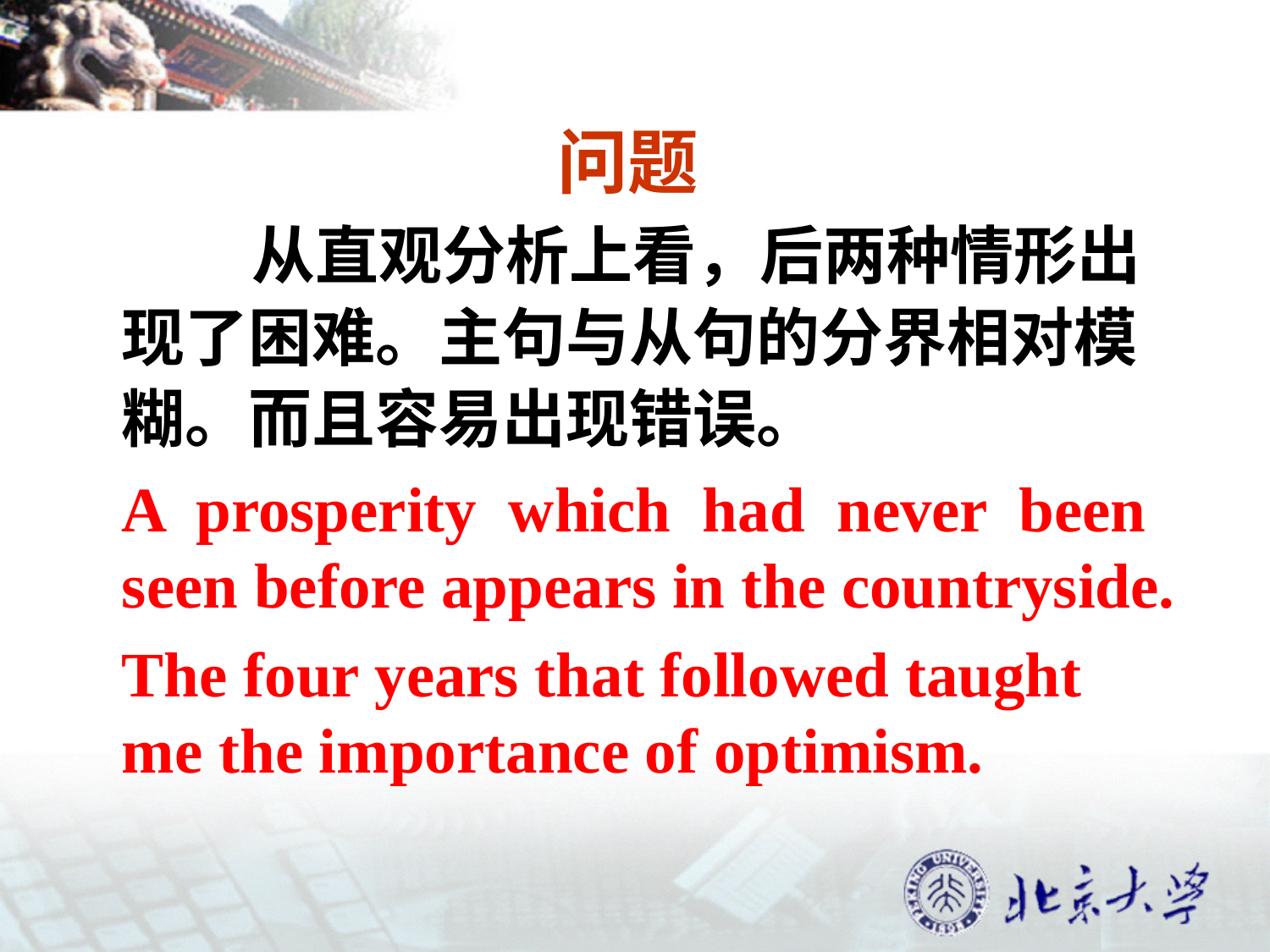

# 问题
        从直观分析上看，后两种情形出
现了困难。主句与从句的分界相对模
糊。而且容易出现错误。
A  prosperity  which  had  never  been seen before appears in the countryside.
The four years that followed taught me the importance of optimism.